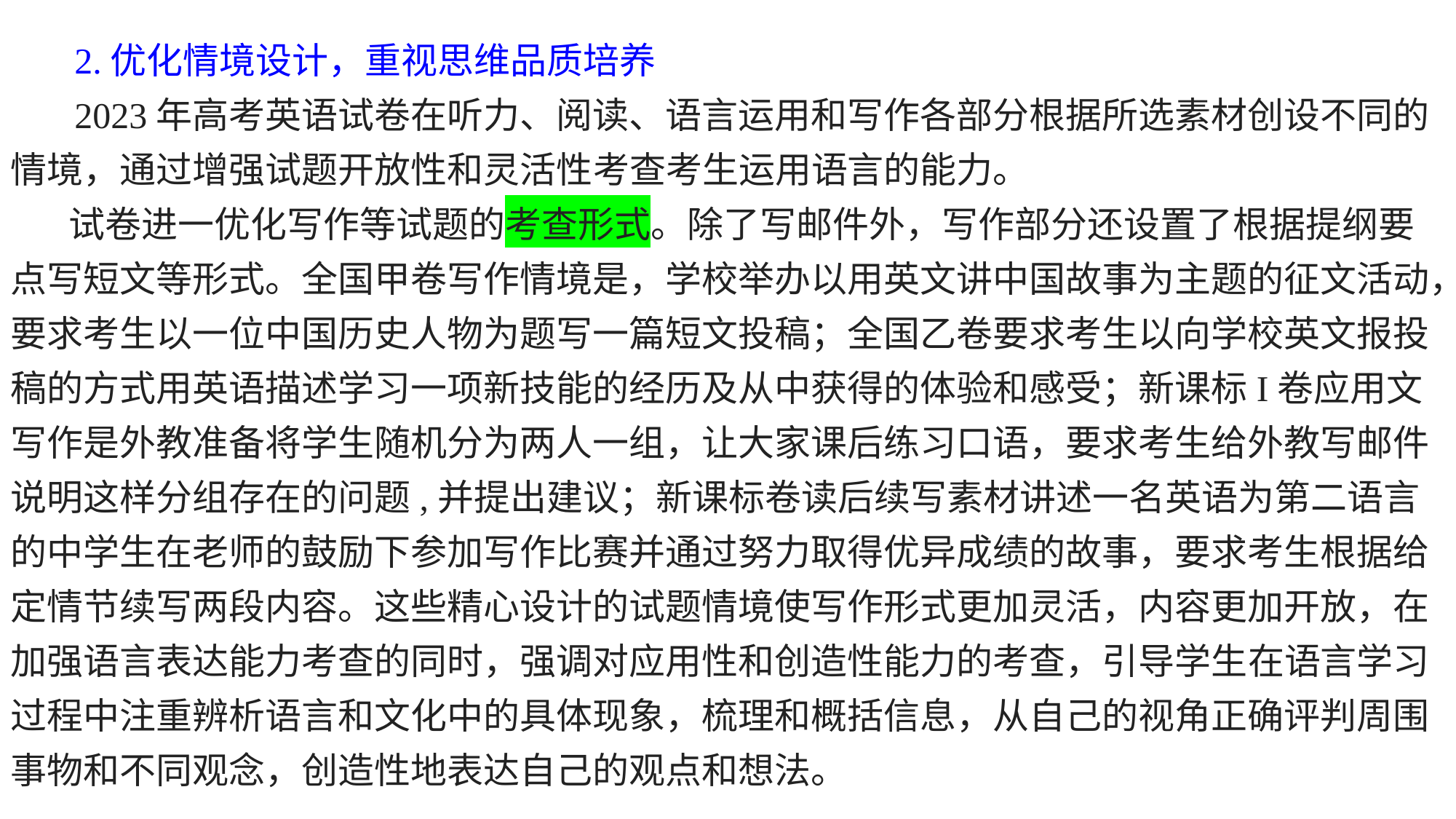

2.优化情境设计，重视思维品质培养
       2023年高考英语试卷在听力、阅读、语言运用和写作各部分根据所选素材创设不同的情境，通过增强试题开放性和灵活性考查考生运用语言的能力。
      试卷进一优化写作等试题的考查形式。除了写邮件外，写作部分还设置了根据提纲要点写短文等形式。全国甲卷写作情境是，学校举办以用英文讲中国故事为主题的征文活动，要求考生以一位中国历史人物为题写一篇短文投稿；全国乙卷要求考生以向学校英文报投稿的方式用英语描述学习一项新技能的经历及从中获得的体验和感受；新课标I卷应用文写作是外教准备将学生随机分为两人一组，让大家课后练习口语，要求考生给外教写邮件说明这样分组存在的问题,并提出建议；新课标卷读后续写素材讲述一名英语为第二语言的中学生在老师的鼓励下参加写作比赛并通过努力取得优异成绩的故事，要求考生根据给定情节续写两段内容。这些精心设计的试题情境使写作形式更加灵活，内容更加开放，在加强语言表达能力考查的同时，强调对应用性和创造性能力的考查，引导学生在语言学习过程中注重辨析语言和文化中的具体现象，梳理和概括信息，从自己的视角正确评判周围事物和不同观念，创造性地表达自己的观点和想法。